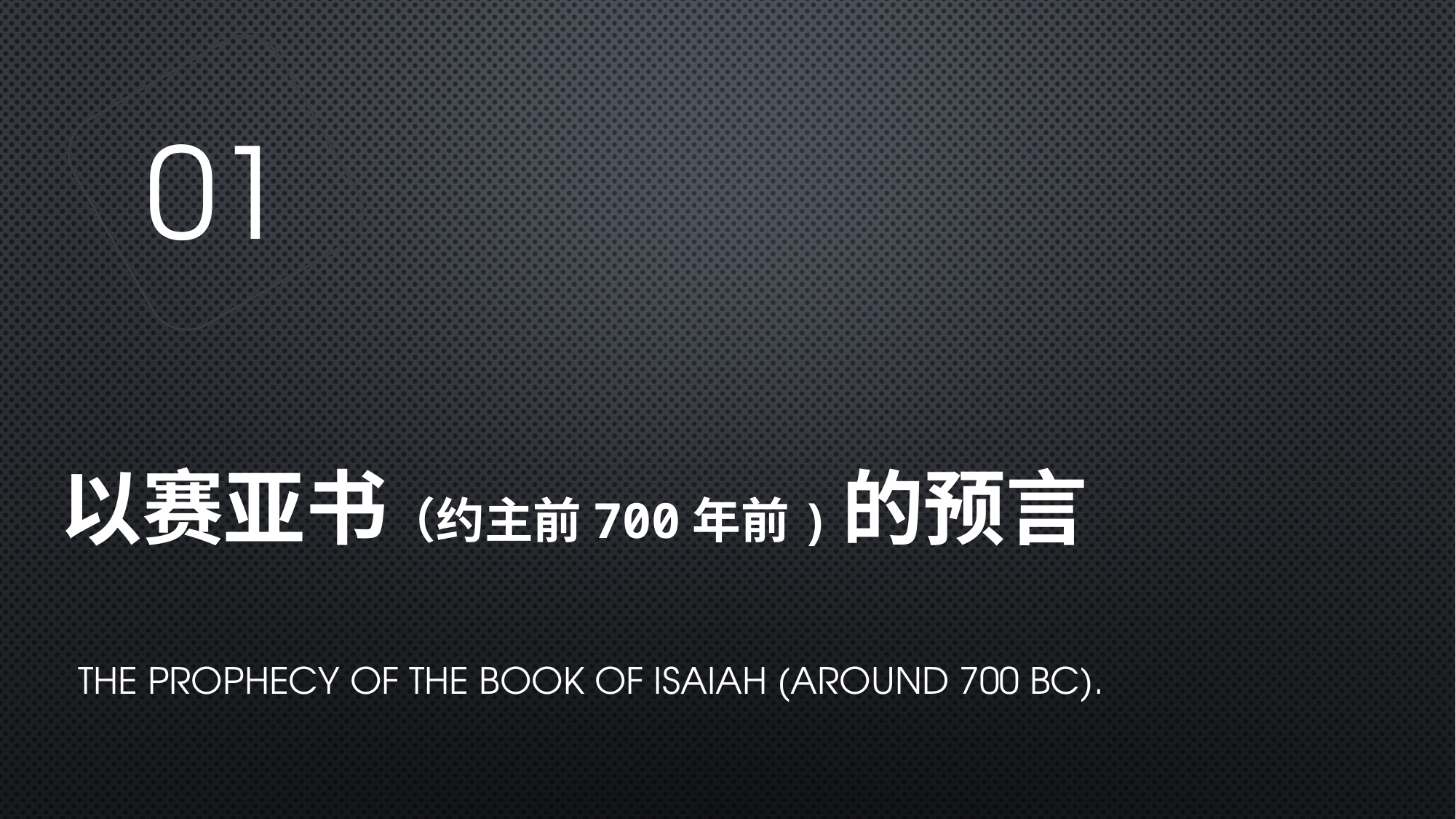

01
# 以赛亚书（约主前700年前)的预言
The prophecy of the Book of Isaiah (around 700 BC).